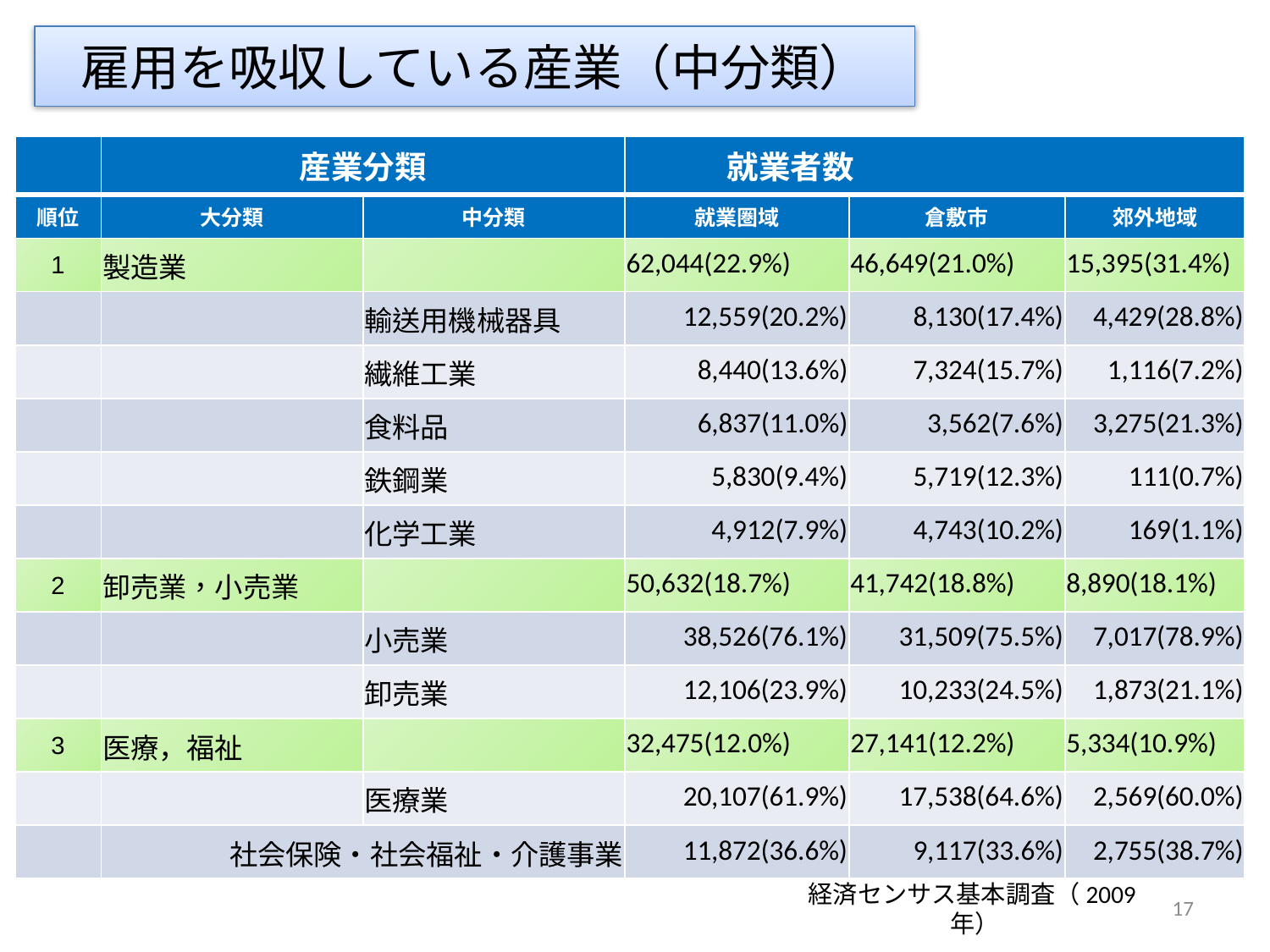

雇用を吸収している産業（中分類）
|  | 産業分類 |  | 就業者数 |  |  |
| --- | --- | --- | --- | --- | --- |
| 順位 | 大分類 | 中分類 | 就業圏域 | 倉敷市 | 郊外地域 |
| 1 | 製造業 |  | 62,044(22.9%) | 46,649(21.0%) | 15,395(31.4%) |
|  |  | 輸送用機械器具 | 12,559(20.2%) | 8,130(17.4%) | 4,429(28.8%) |
|  |  | 繊維工業 | 8,440(13.6%) | 7,324(15.7%) | 1,116(7.2%) |
|  |  | 食料品 | 6,837(11.0%) | 3,562(7.6%) | 3,275(21.3%) |
|  |  | 鉄鋼業 | 5,830(9.4%) | 5,719(12.3%) | 111(0.7%) |
|  |  | 化学工業 | 4,912(7.9%) | 4,743(10.2%) | 169(1.1%) |
| 2 | 卸売業，小売業 |  | 50,632(18.7%) | 41,742(18.8%) | 8,890(18.1%) |
|  |  | 小売業 | 38,526(76.1%) | 31,509(75.5%) | 7,017(78.9%) |
|  |  | 卸売業 | 12,106(23.9%) | 10,233(24.5%) | 1,873(21.1%) |
| 3 | 医療，福祉 |  | 32,475(12.0%) | 27,141(12.2%) | 5,334(10.9%) |
|  |  | 医療業 | 20,107(61.9%) | 17,538(64.6%) | 2,569(60.0%) |
|  | 社会保険・社会福祉・介護事業 |  | 11,872(36.6%) | 9,117(33.6%) | 2,755(38.7%) |
17
経済センサス基本調査（2009年）